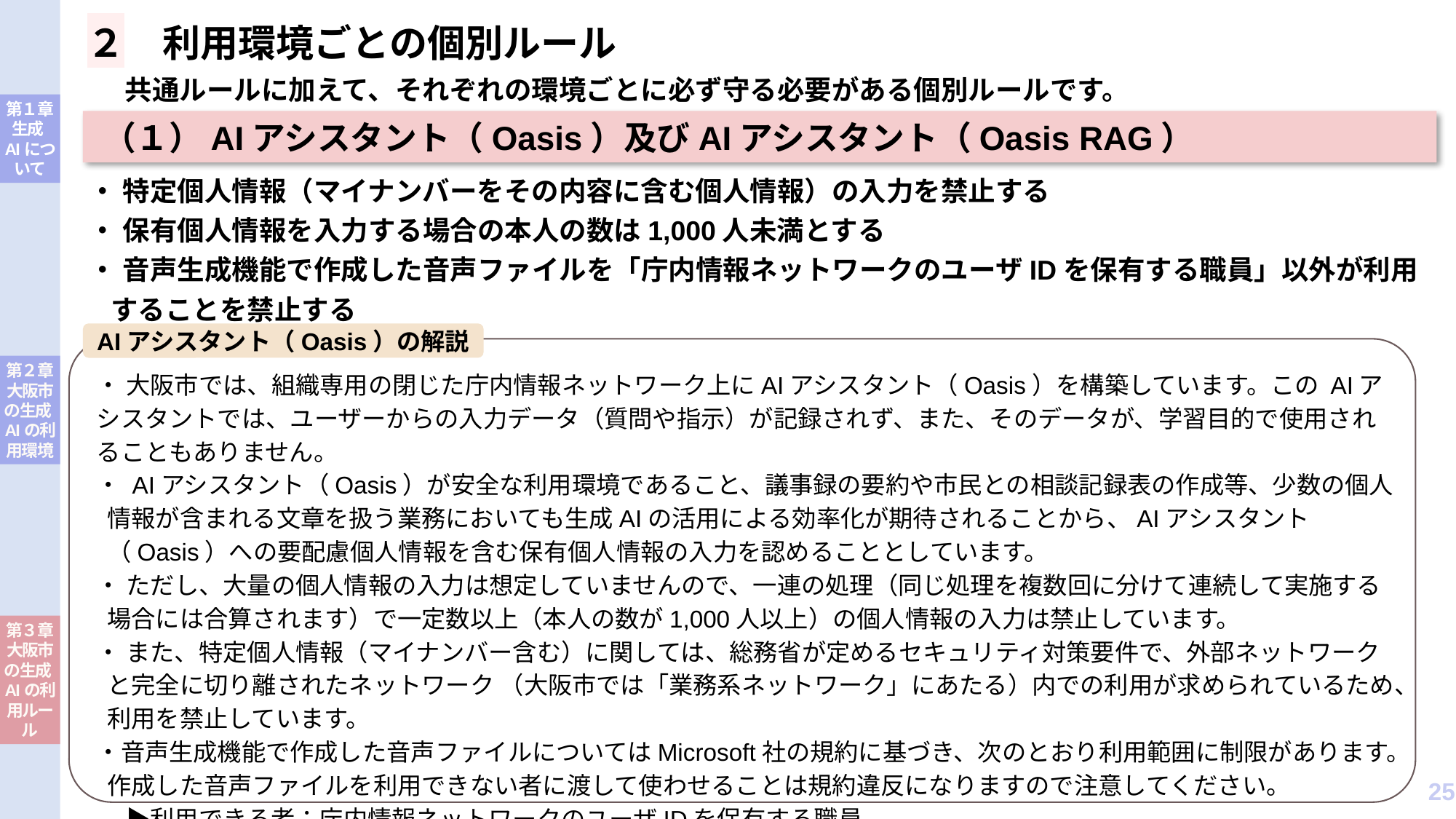

２　利用環境ごとの個別ルール
　共通ルールに加えて、それぞれの環境ごとに必ず守る必要がある個別ルールです。
 （１）AIアシスタント（Oasis）及びAIアシスタント（Oasis RAG）
・ 特定個人情報（マイナンバーをその内容に含む個人情報）の入力を禁止する
・ 保有個人情報を入力する場合の本人の数は1,000人未満とする
・ 音声生成機能で作成した音声ファイルを「庁内情報ネットワークのユーザIDを保有する職員」以外が利用することを禁止する
AIアシスタント（Oasis）の解説

・ 大阪市では、組織専用の閉じた庁内情報ネットワーク上にAIアシスタント（Oasis）を構築しています。この AIアシスタントでは、ユーザーからの入力データ（質問や指示）が記録されず、また、そのデータが、学習目的で使用されることもありません。
・ AIアシスタント（Oasis）が安全な利用環境であること、議事録の要約や市民との相談記録表の作成等、少数の個人情報が含まれる文章を扱う業務においても生成AIの活用による効率化が期待されることから、AIアシスタント（Oasis）への要配慮個人情報を含む保有個人情報の入力を認めることとしています。
・ ただし、大量の個人情報の入力は想定していませんので、一連の処理（同じ処理を複数回に分けて連続して実施する場合には合算されます）で一定数以上（本人の数が1,000人以上）の個人情報の入力は禁止しています。
・ また、特定個人情報（マイナンバー含む）に関しては、総務省が定めるセキュリティ対策要件で、外部ネットワークと完全に切り離されたネットワーク （大阪市では「業務系ネットワーク」にあたる）内での利用が求められているため、利用を禁止しています。
・音声生成機能で作成した音声ファイルについてはMicrosoft社の規約に基づき、次のとおり利用範囲に制限があります。作成した音声ファイルを利用できない者に渡して使わせることは規約違反になりますので注意してください。
　 ▶利用できる者：庁内情報ネットワークのユーザIDを保有する職員
　 ▶利用できない者：上記以外の者（水道局職員、業務委託先社員、外郭団体職員など）

25